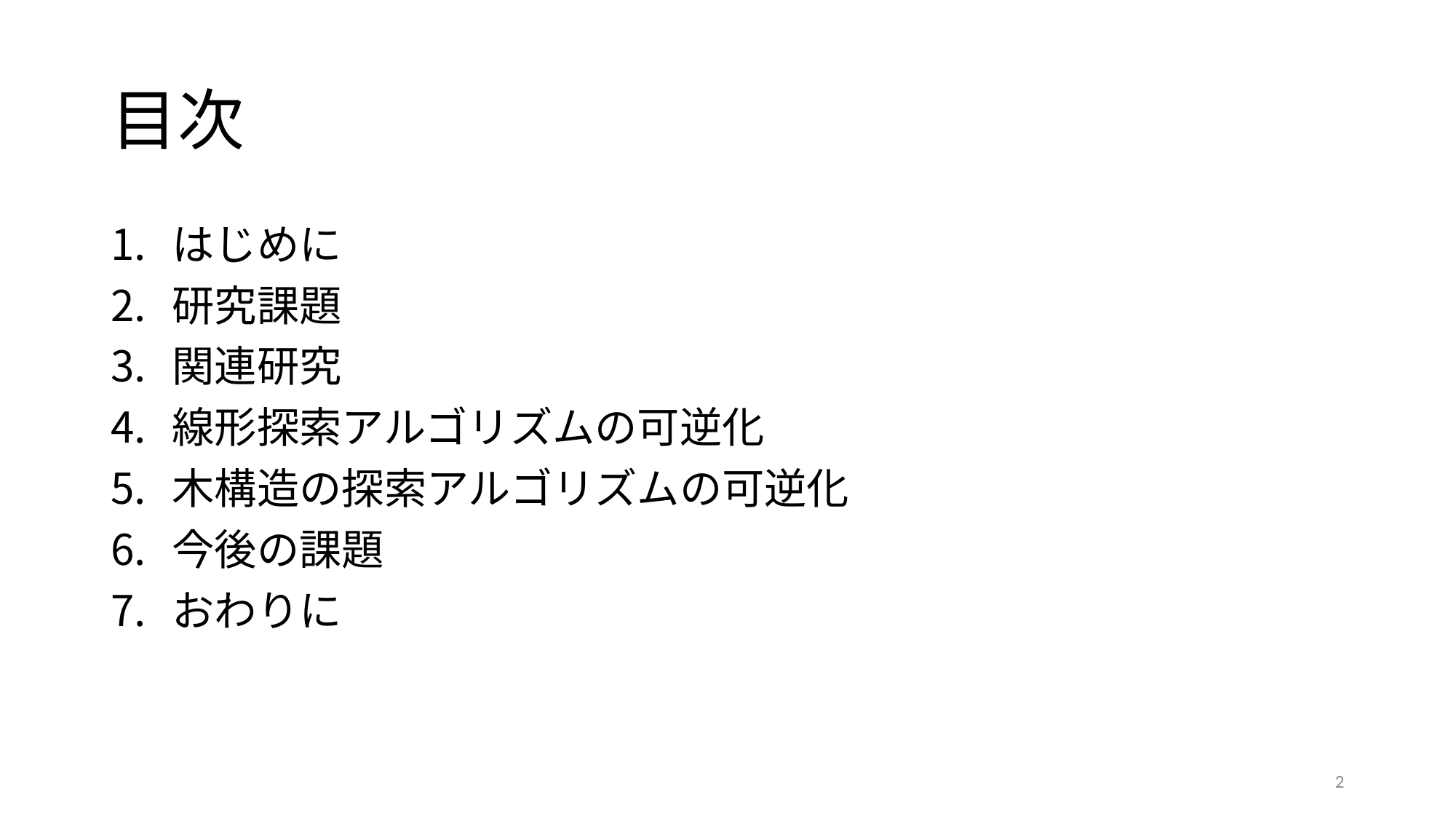

# 目次
はじめに
研究課題
関連研究
線形探索アルゴリズムの可逆化
木構造の探索アルゴリズムの可逆化
今後の課題
おわりに

2